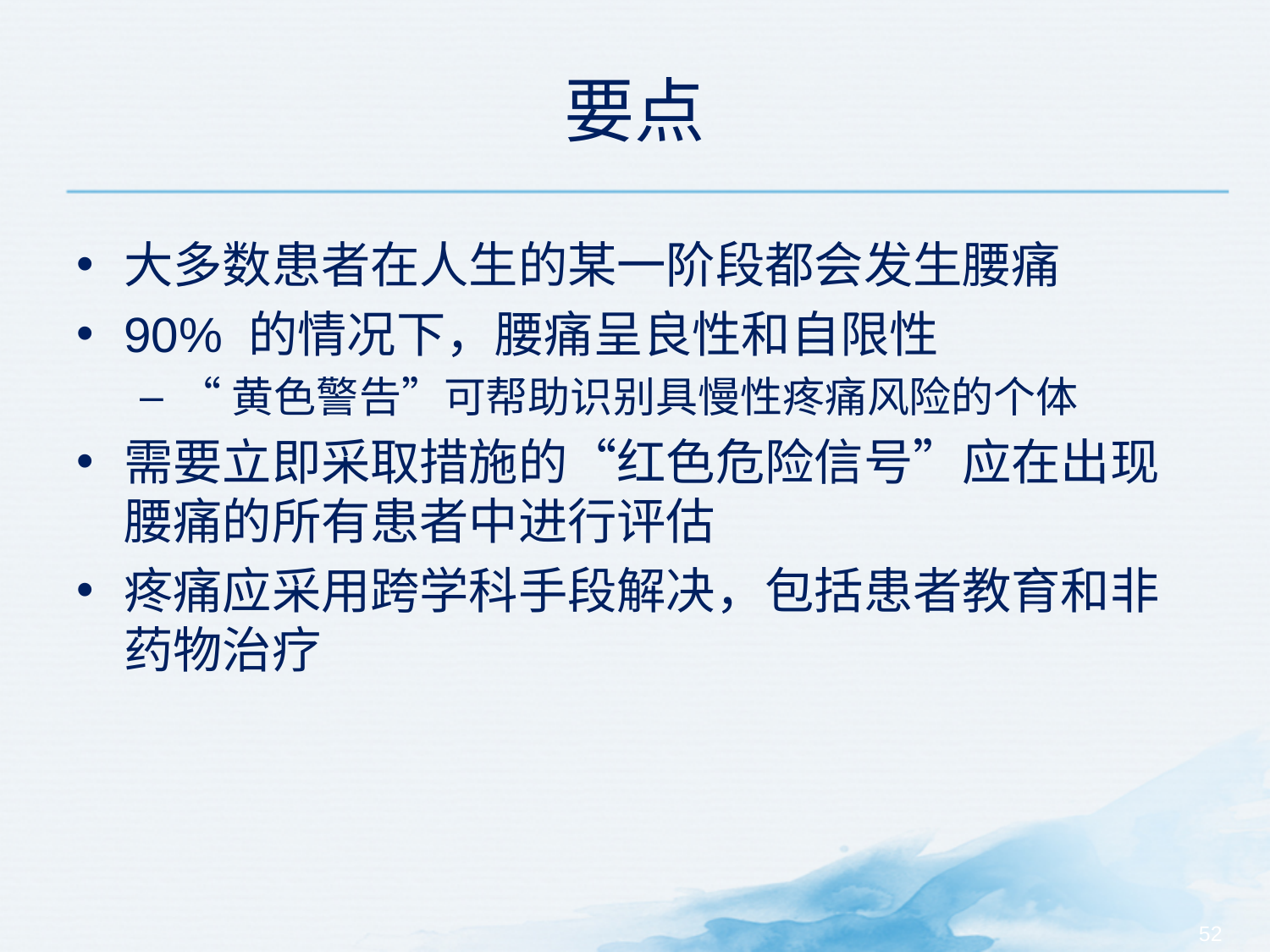

# 要点
大多数患者在人生的某一阶段都会发生腰痛
90% 的情况下，腰痛呈良性和自限性
“黄色警告”可帮助识别具慢性疼痛风险的个体
需要立即采取措施的“红色危险信号”应在出现腰痛的所有患者中进行评估
疼痛应采用跨学科手段解决，包括患者教育和非药物治疗
52